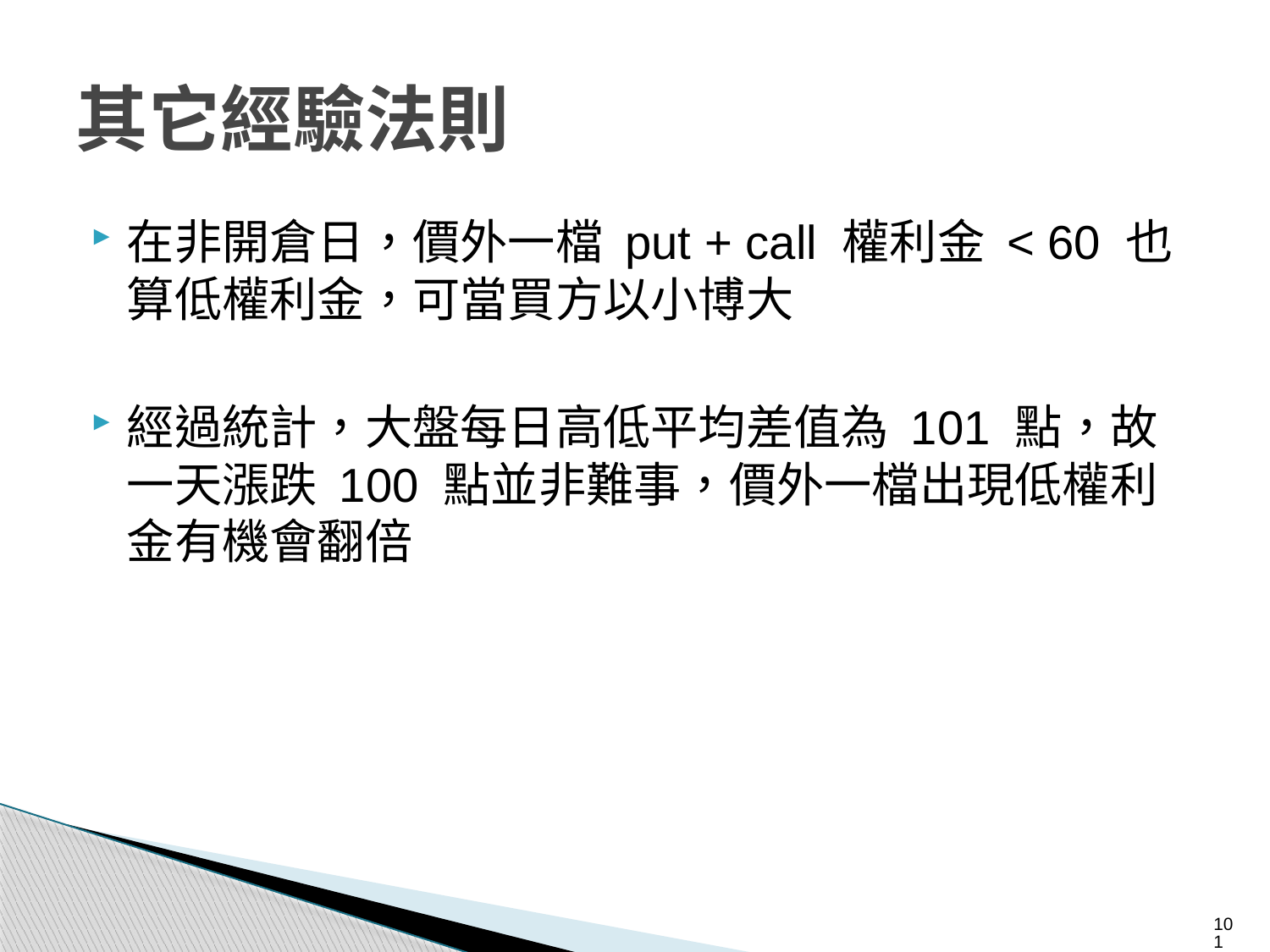

# 其它經驗法則
在非開倉日，價外一檔 put + call 權利金 < 60 也算低權利金，可當買方以小博大

經過統計，大盤每日高低平均差值為 101 點，故一天漲跌 100 點並非難事，價外一檔出現低權利金有機會翻倍

101